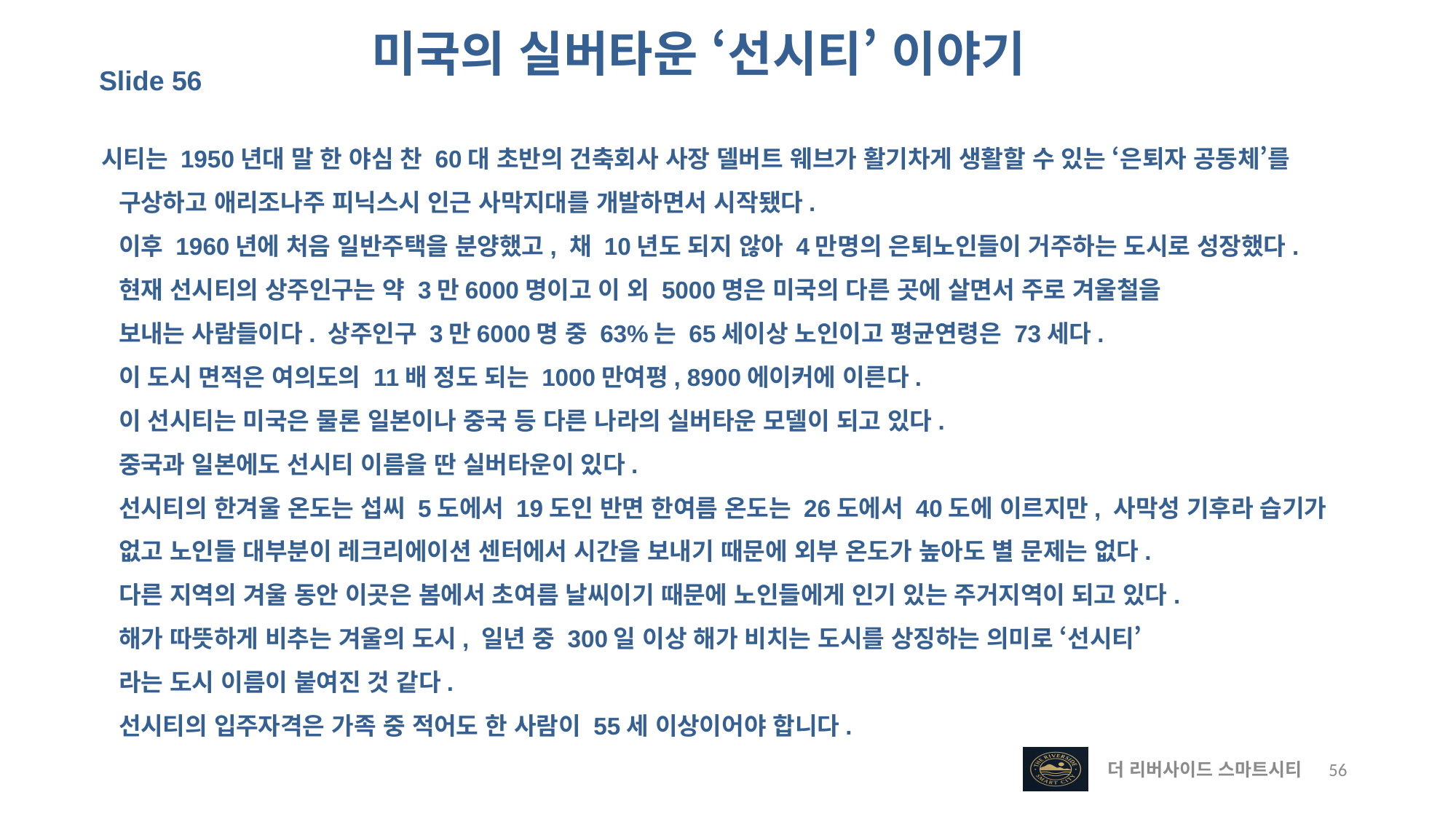

미국의 실버타운 ‘선시티’ 이야기
Slide 56

선시티는 1950년대 말 한 야심 찬 60대 초반의 건축회사 사장 델버트 웨브가 활기차게 생활할 수 있는 ‘은퇴자 공동체’를
     구상하고 애리조나주 피닉스시 인근 사막지대를 개발하면서 시작됐다.
     이후 1960년에 처음 일반주택을 분양했고, 채 10년도 되지 않아 4만명의 은퇴노인들이 거주하는 도시로 성장했다.
     현재 선시티의 상주인구는 약 3만6000명이고 이 외 5000명은 미국의 다른 곳에 살면서 주로 겨울철을
     보내는 사람들이다. 상주인구 3만6000명 중 63%는 65세이상 노인이고 평균연령은 73세다.
     이 도시 면적은 여의도의 11배 정도 되는 1000만여평, 8900에이커에 이른다.
     이 선시티는 미국은 물론 일본이나 중국 등 다른 나라의 실버타운 모델이 되고 있다.
     중국과 일본에도 선시티 이름을 딴 실버타운이 있다.
     선시티의 한겨울 온도는 섭씨 5도에서 19도인 반면 한여름 온도는 26도에서 40도에 이르지만, 사막성 기후라 습기가
     없고 노인들 대부분이 레크리에이션 센터에서 시간을 보내기 때문에 외부 온도가 높아도 별 문제는 없다.
     다른 지역의 겨울 동안 이곳은 봄에서 초여름 날씨이기 때문에 노인들에게 인기 있는 주거지역이 되고 있다.
     해가 따뜻하게 비추는 겨울의 도시, 일년 중 300일 이상 해가 비치는 도시를 상징하는 의미로 ‘선시티’
     라는 도시 이름이 붙여진 것 같다.
     선시티의 입주자격은 가족 중 적어도 한 사람이 55세 이상이어야 합니다.

             더 리버사이드 스마트시티
  56